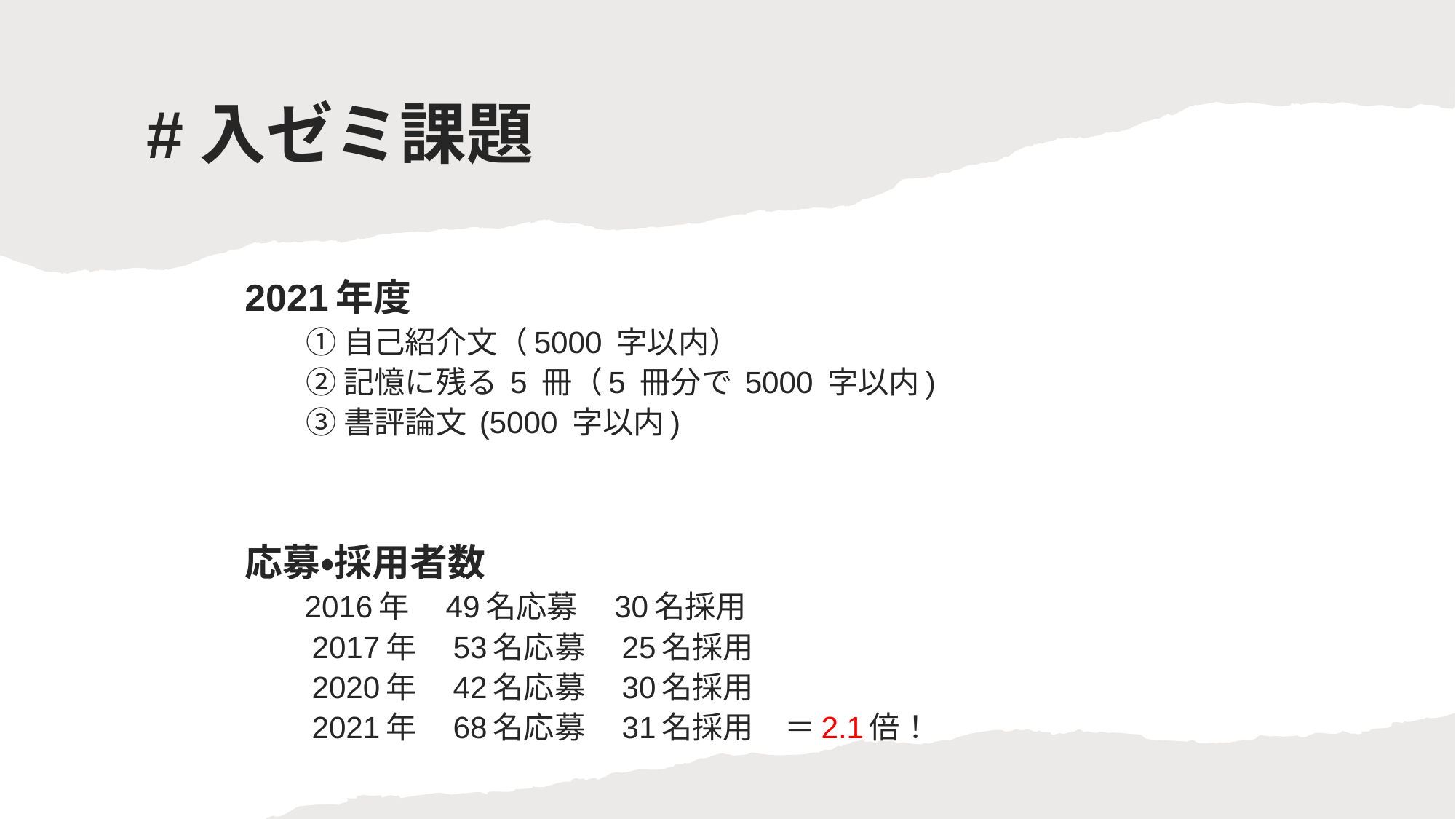

# #入ゼミ課題
2021年度
　　① 自己紹介文（5000 字以内）
　　② 記憶に残る 5 冊（5 冊分で 5000 字以内)
　　③ 書評論文 (5000 字以内)

応募・採用者数
       2016年　49名応募　30名採用
　　2017年　53名応募　25名採用
　　2020年　42名応募　30名採用
　　2021年　68名応募　31名採用​　＝2.1倍！